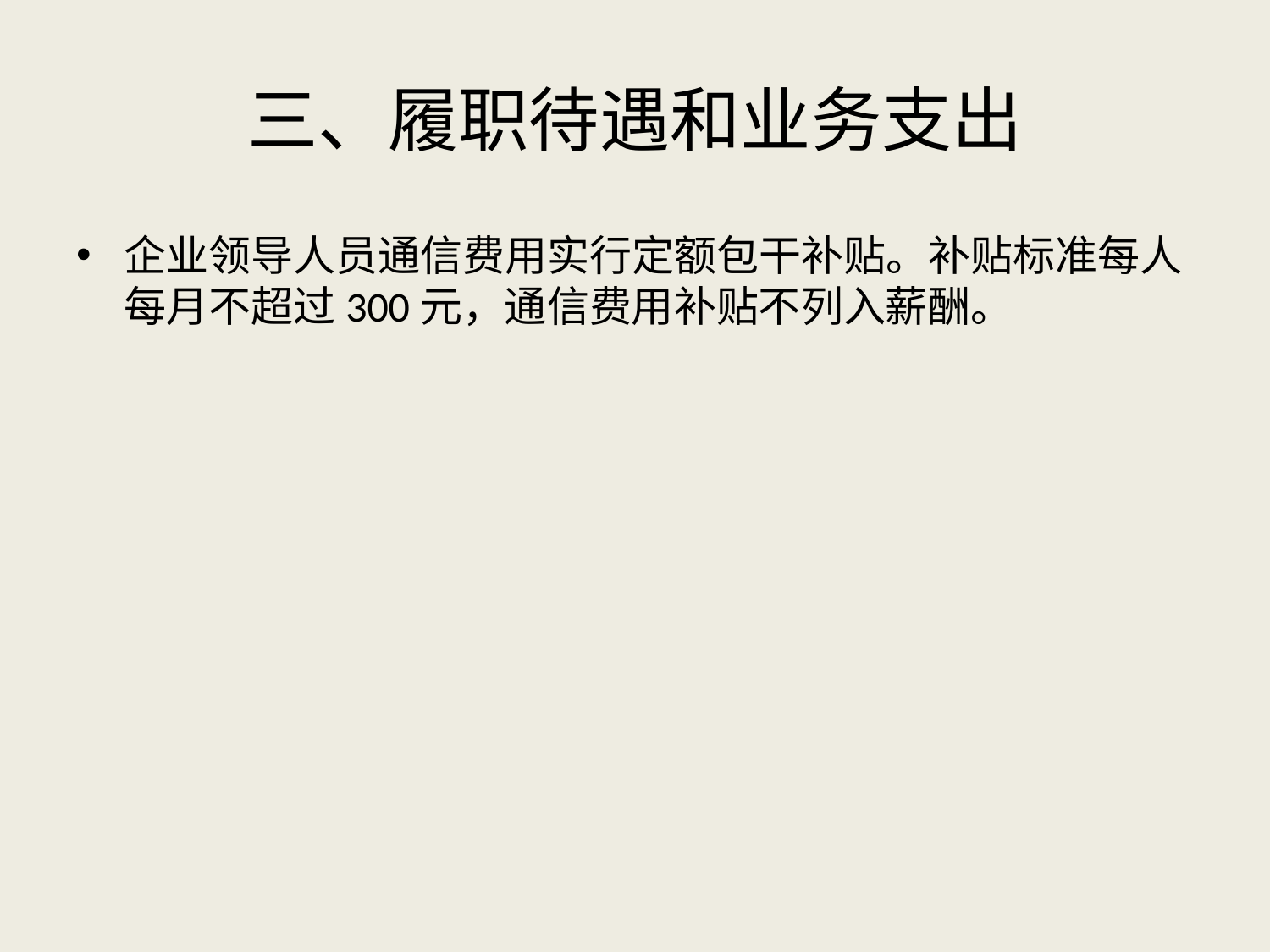

# 三、履职待遇和业务支出
企业领导人员通信费用实行定额包干补贴。补贴标准每人每月不超过300元，通信费用补贴不列入薪酬。